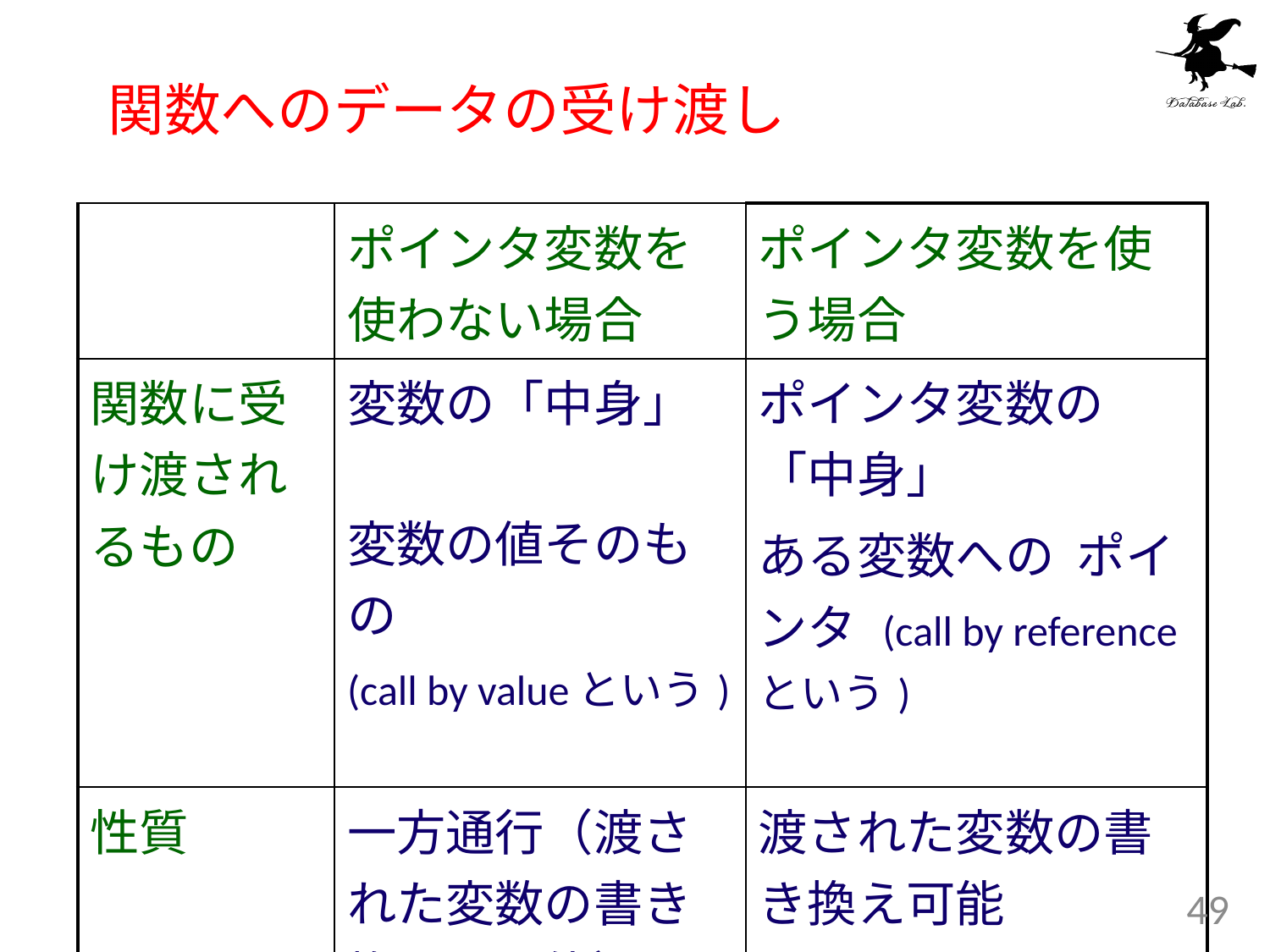

# 関数へのデータの受け渡し
|  | ポインタ変数を使わない場合 | ポインタ変数を使う場合 |
| --- | --- | --- |
| 関数に受け渡されるもの | 変数の「中身」 変数の値そのもの (call by valueという) | ポインタ変数の「中身」 ある変数への ポインタ (call by referenceという) |
| 性質 | 一方通行（渡された変数の書き換え不可能） | 渡された変数の書き換え可能 |
49